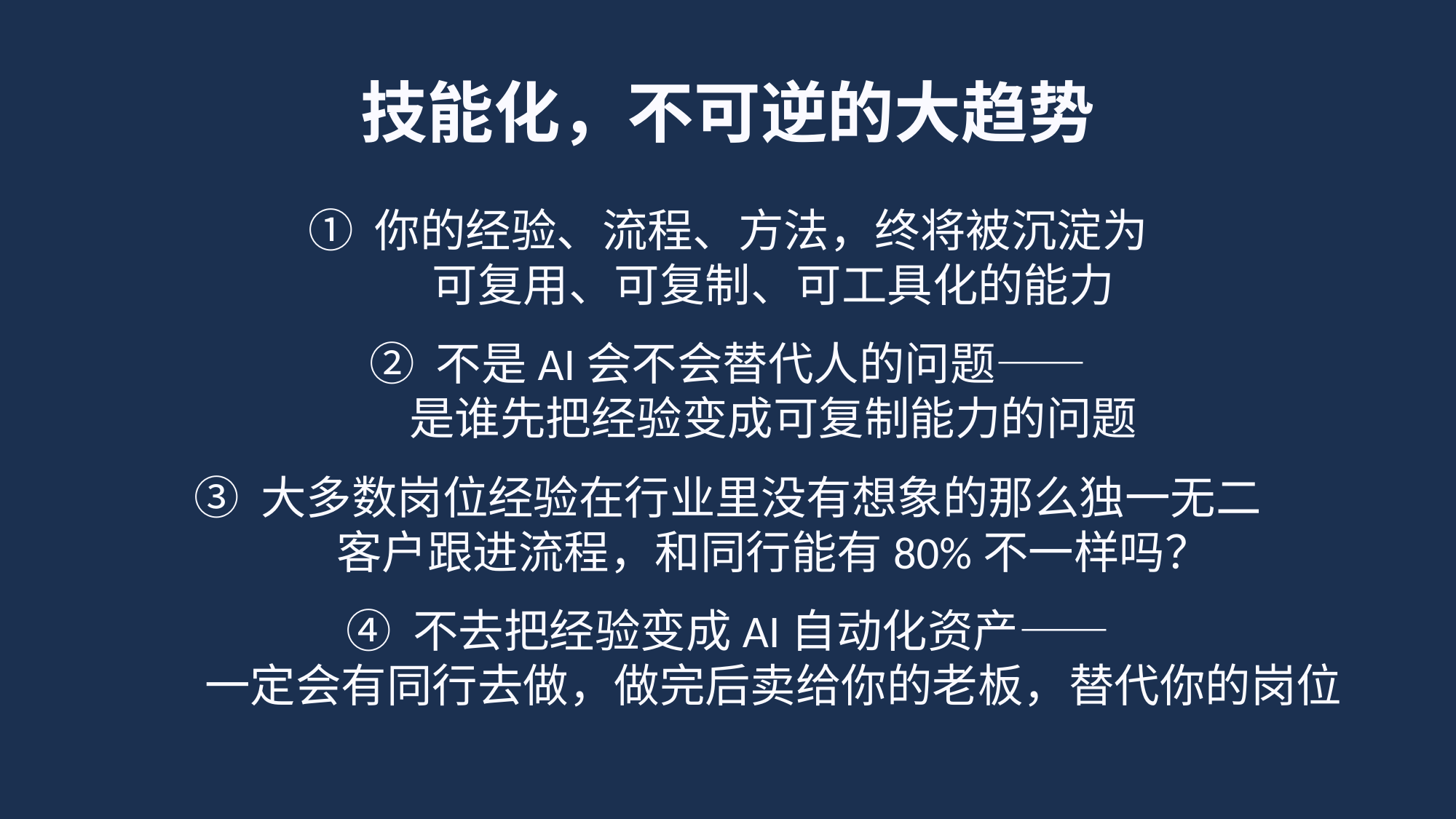

技能化，不可逆的大趋势
① 你的经验、流程、方法，终将被沉淀为
　　可复用、可复制、可工具化的能力
② 不是AI会不会替代人的问题——
　　是谁先把经验变成可复制能力的问题
③ 大多数岗位经验在行业里没有想象的那么独一无二
　　客户跟进流程，和同行能有80%不一样吗？
④ 不去把经验变成AI自动化资产——
　　一定会有同行去做，做完后卖给你的老板，替代你的岗位